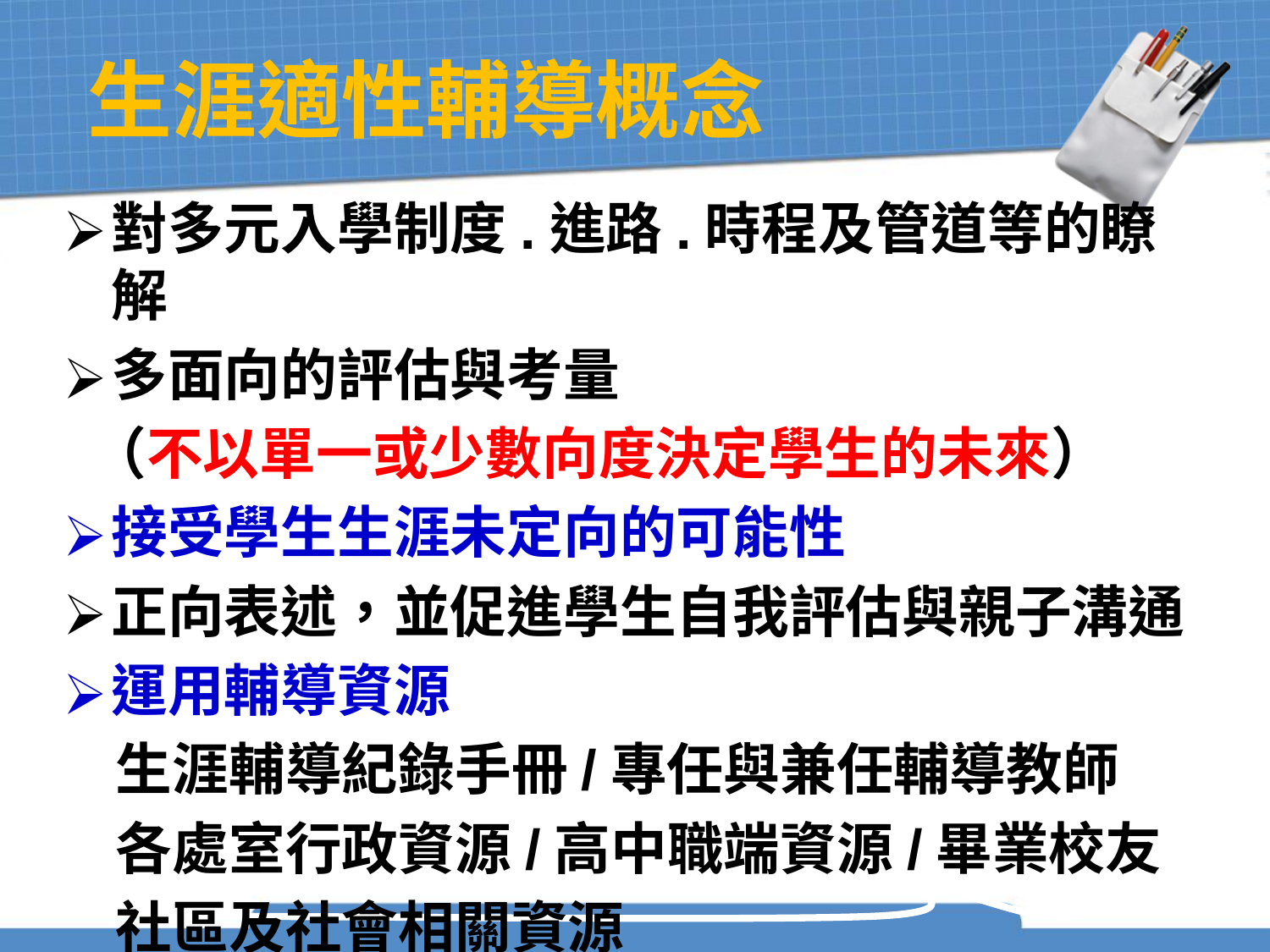

生涯適性輔導概念
對多元入學制度.進路.時程及管道等的瞭解
多面向的評估與考量
 （不以單一或少數向度決定學生的未來）
接受學生生涯未定向的可能性
正向表述，並促進學生自我評估與親子溝通
運用輔導資源
   生涯輔導紀錄手冊/專任與兼任輔導教師
   各處室行政資源/高中職端資源/畢業校友
   社區及社會相關資源

26